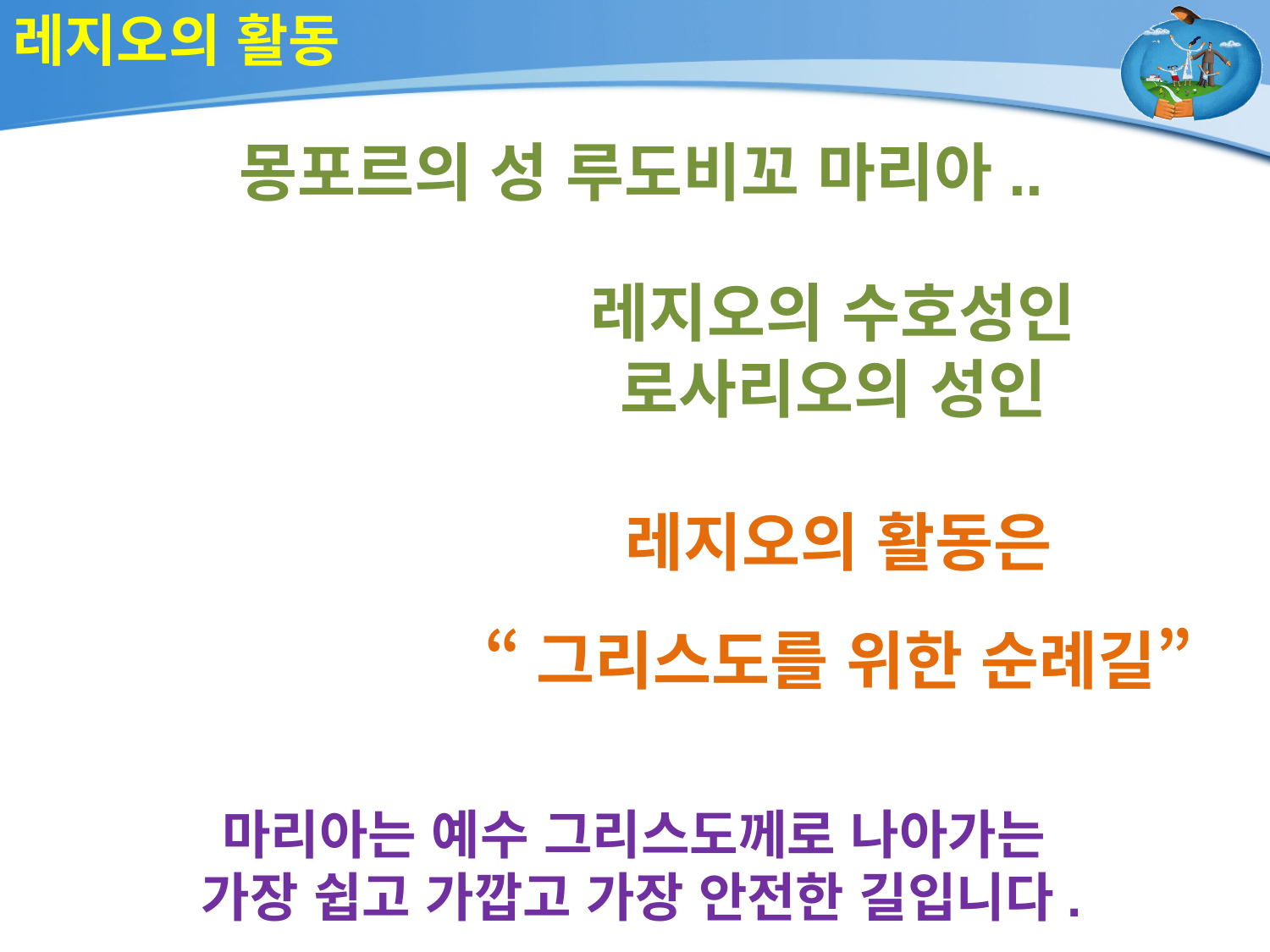

# 레지오의 활동
몽포르의 성 루도비꼬 마리아..
레지오의 수호성인
로사리오의 성인
레지오의 활동은
“그리스도를 위한 순례길”
마리아는 예수 그리스도께로 나아가는
가장 쉽고 가깝고 가장 안전한 길입니다.